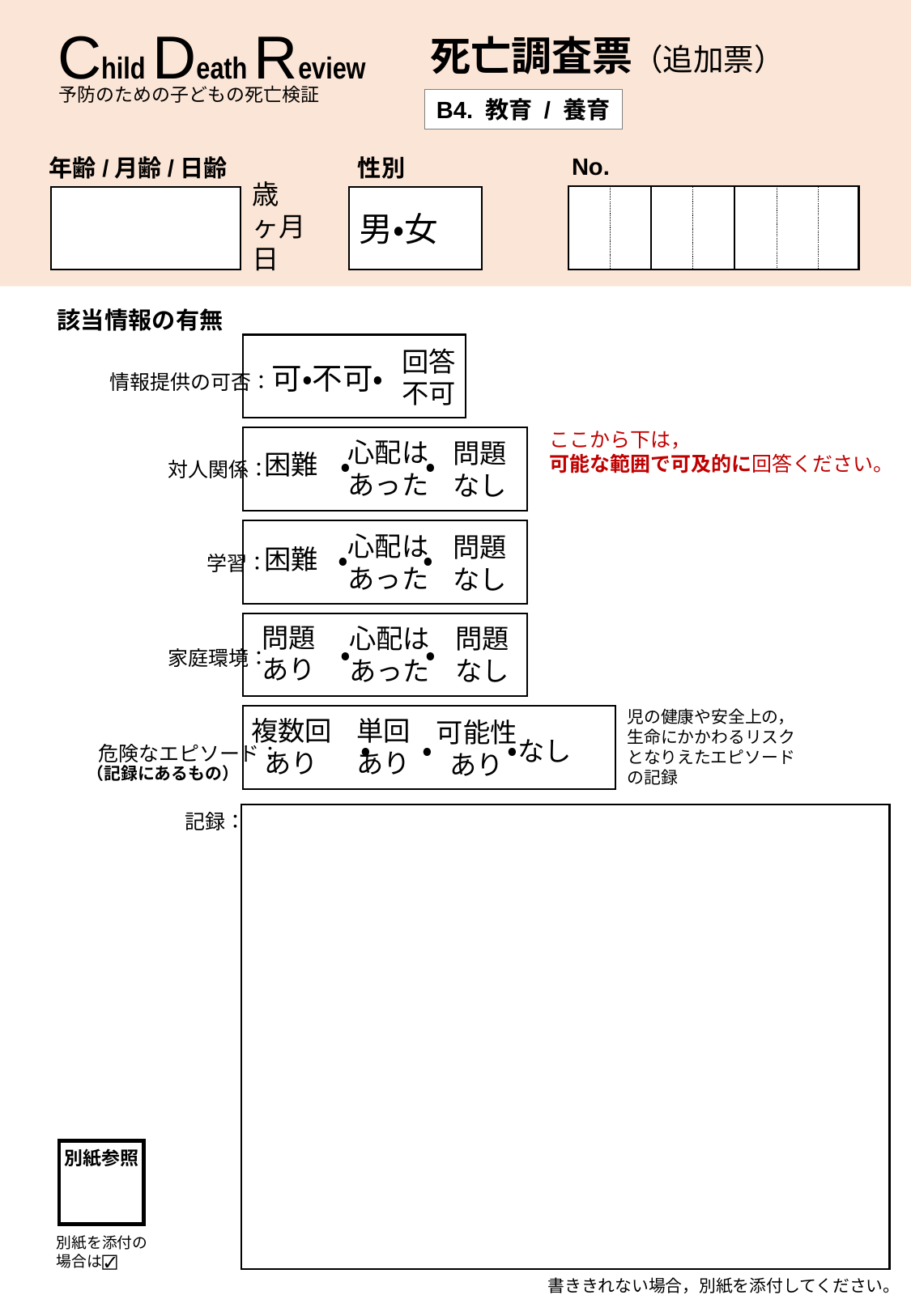

Child Death Review
死亡調査票（追加票）
予防のための子どもの死亡検証
B4. 教育 / 養育
No.
年齢/月齢/日齢
性別
歳
ヶ月
日

男・女
該当情報の有無

回答
不可
情報提供の可否：可・不可・
ここから下は，
可能な範囲で可及的に回答ください。

心配はあった
問題なし
対人関係：　　　・　　  ・
困難

心配はあった
問題なし
学習：　　　・　　  ・
困難

問題あり
問題なし
心配はあった
家庭環境：　　　・　　  ・
児の健康や安全上の，生命にかかわるリスクとなりえたエピソードの記録

単回あり
複数回あり
可能性あり
危険なエピソード：　　　　・　   ・　  　・なし
（記録にあるもの）
記録：

別紙参照

別紙を添付の場合は☑
書ききれない場合，別紙を添付してください。